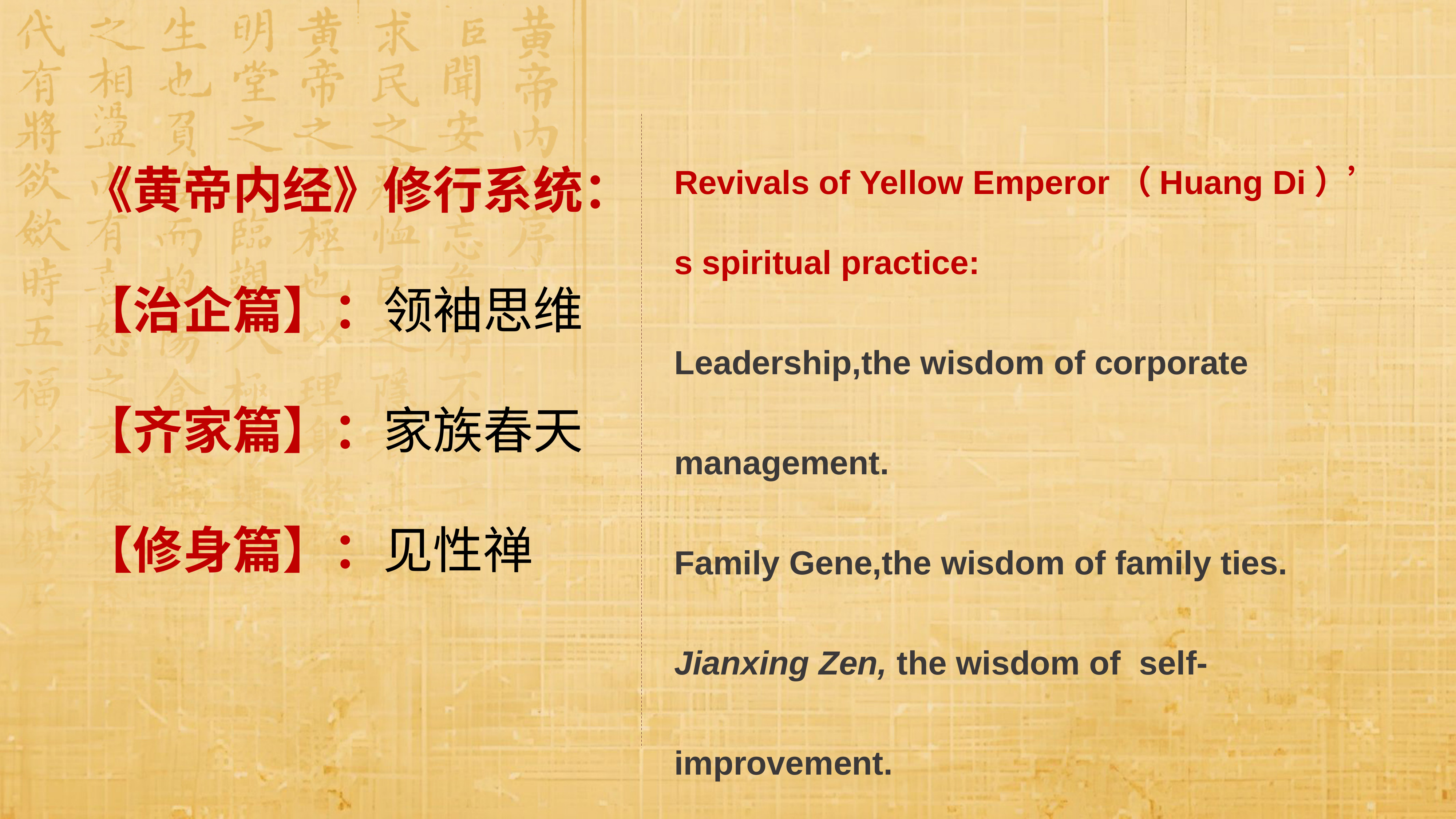

《黄帝内经》修行系统：
【治企篇】：领袖思维
【齐家篇】：家族春天
【修身篇】：见性禅
Revivals of Yellow Emperor（Huang Di）’s spiritual practice:
Leadership,the wisdom of corporate management.
Family Gene,the wisdom of family ties.
Jianxing Zen, the wisdom of  self-improvement.